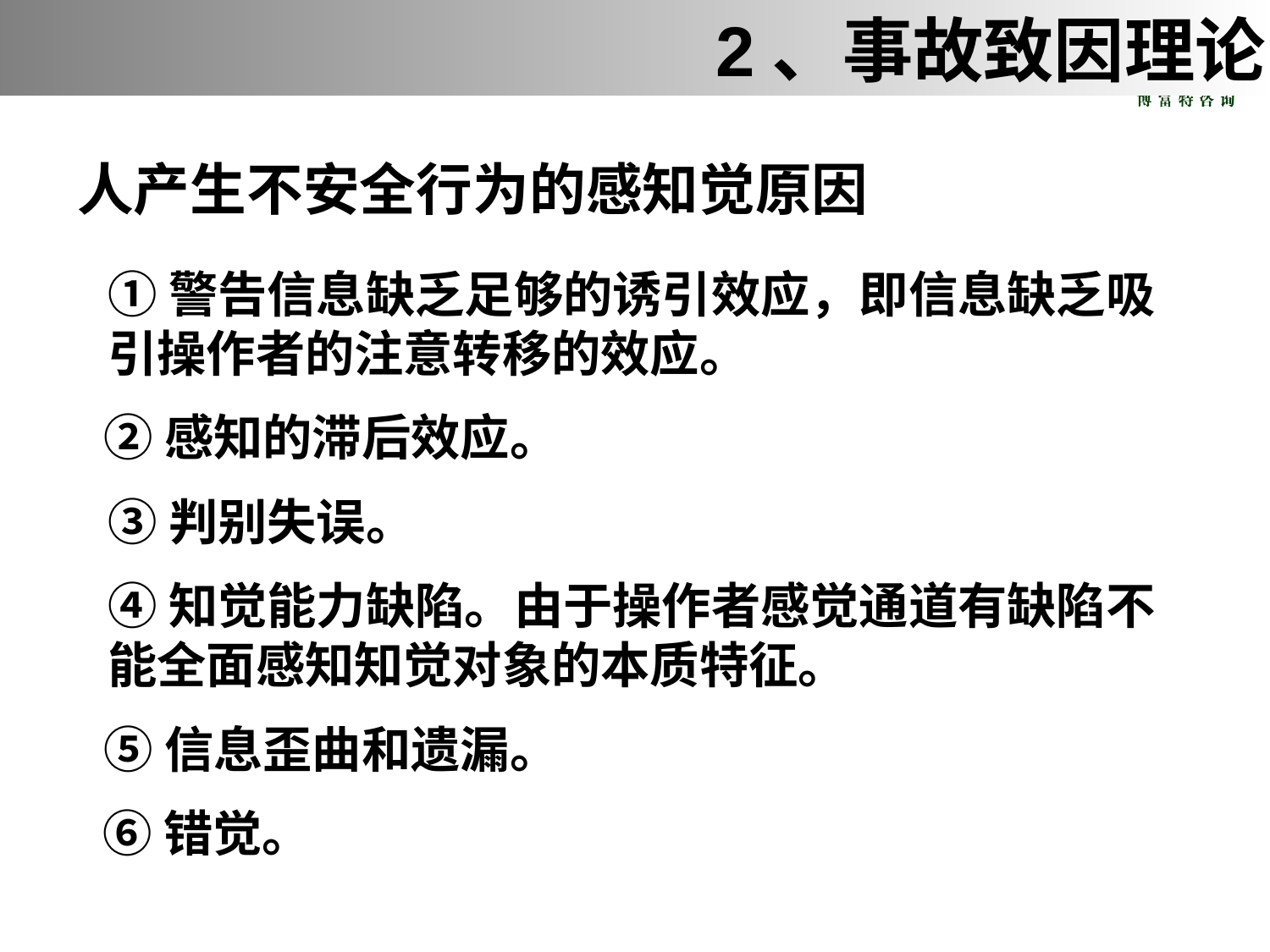

1、事故与人的关系
2、事故致因理论
人产生不安全行为的感知觉原因
①警告信息缺乏足够的诱引效应，即信息缺乏吸引操作者的注意转移的效应。
②感知的滞后效应。
③判别失误。
④知觉能力缺陷。由于操作者感觉通道有缺陷不能全面感知知觉对象的本质特征。
⑤信息歪曲和遗漏。
⑥错觉。